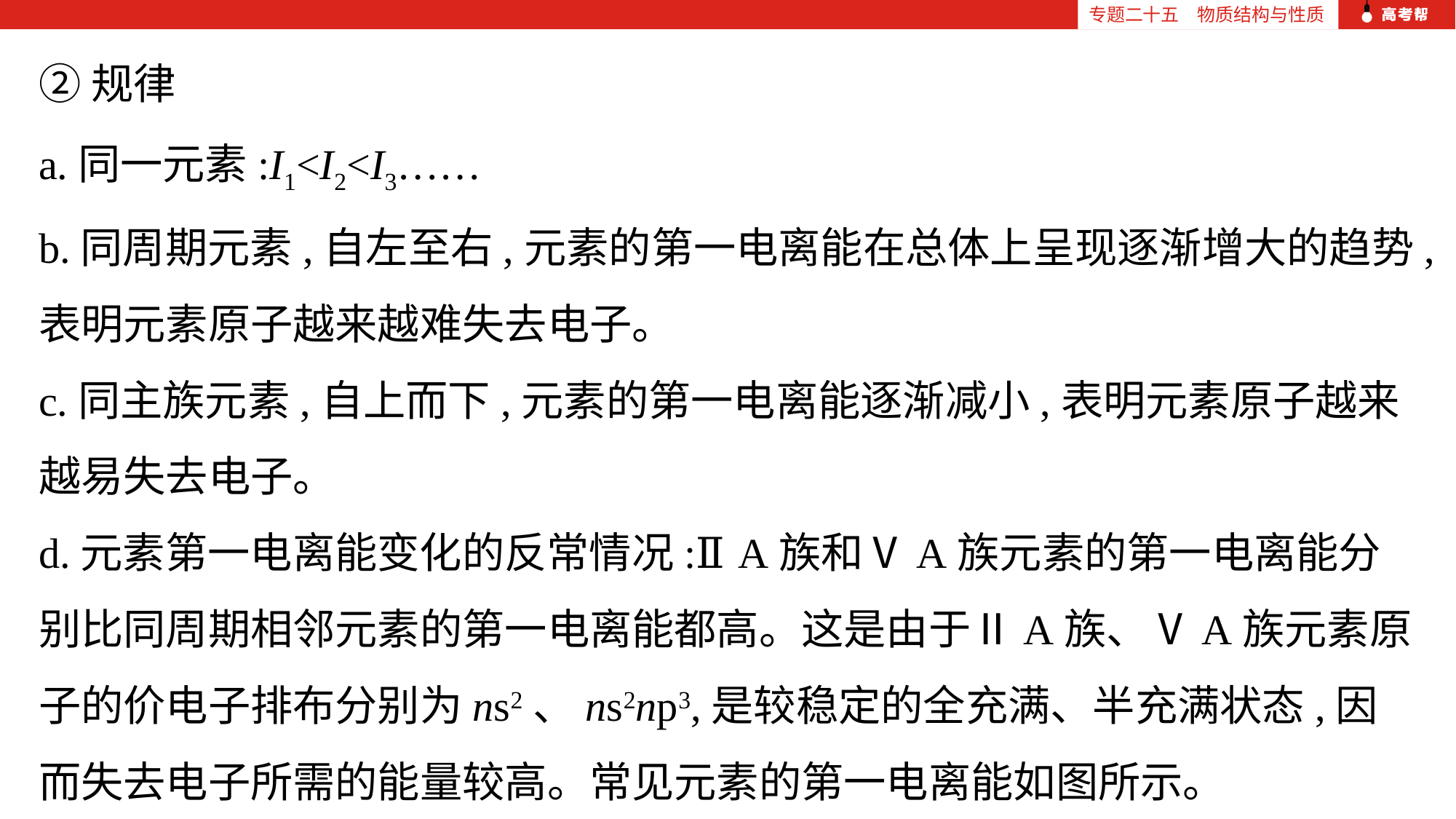

专题二十五　物质结构与性质
②规律
a.同一元素:I1<I2<I3……
b.同周期元素,自左至右,元素的第一电离能在总体上呈现逐渐增大的趋势,表明元素原子越来越难失去电子。
c.同主族元素,自上而下,元素的第一电离能逐渐减小,表明元素原子越来越易失去电子。
d.元素第一电离能变化的反常情况:ⅡA族和ⅤA族元素的第一电离能分别比同周期相邻元素的第一电离能都高。这是由于ⅡA族、ⅤA族元素原子的价电子排布分别为ns2、ns2np3,是较稳定的全充满、半充满状态,因而失去电子所需的能量较高。常见元素的第一电离能如图所示。